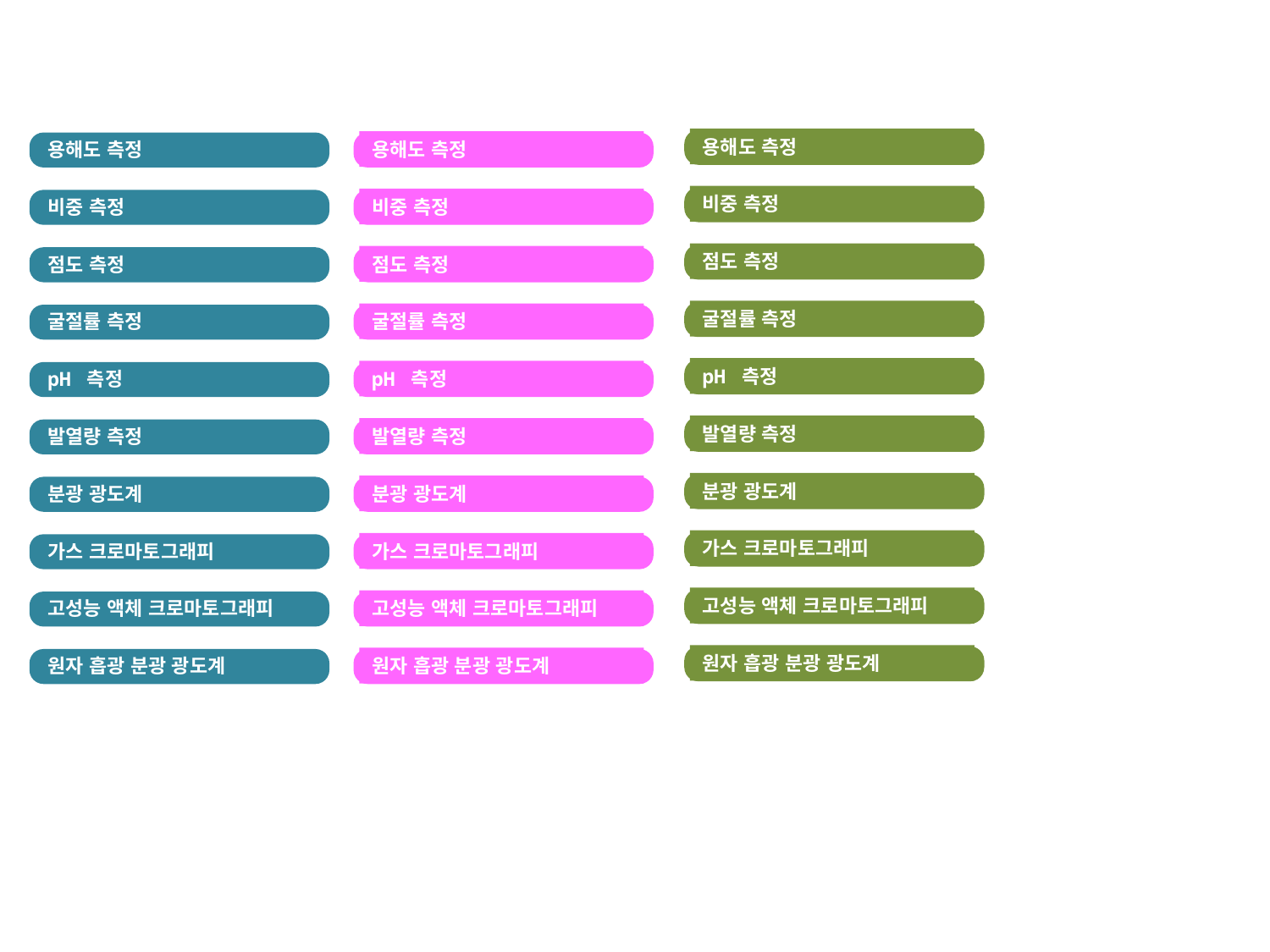

용해도 측정

용해도 측정

용해도 측정

비중 측정

비중 측정

비중 측정

점도 측정

점도 측정

점도 측정

굴절률 측정

굴절률 측정

굴절률 측정

pH 측정

pH 측정

pH 측정

발열량 측정

발열량 측정

발열량 측정

분광 광도계

분광 광도계

분광 광도계

가스 크로마토그래피

가스 크로마토그래피

가스 크로마토그래피

고성능 액체 크로마토그래피

고성능 액체 크로마토그래피

고성능 액체 크로마토그래피

원자 흡광 분광 광도계

원자 흡광 분광 광도계

원자 흡광 분광 광도계